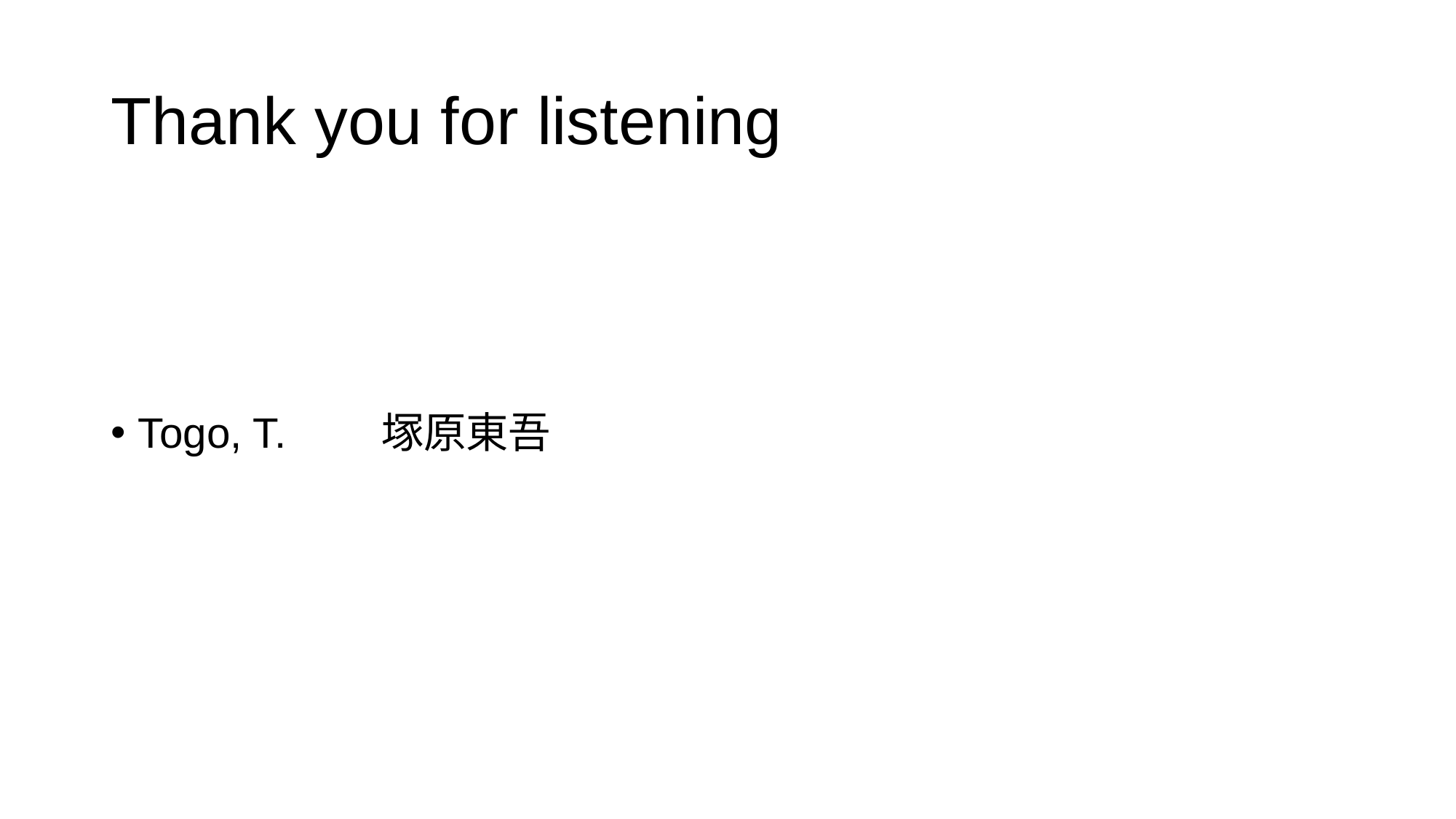

# Thank you for listening

Togo, T.　　塚原東吾